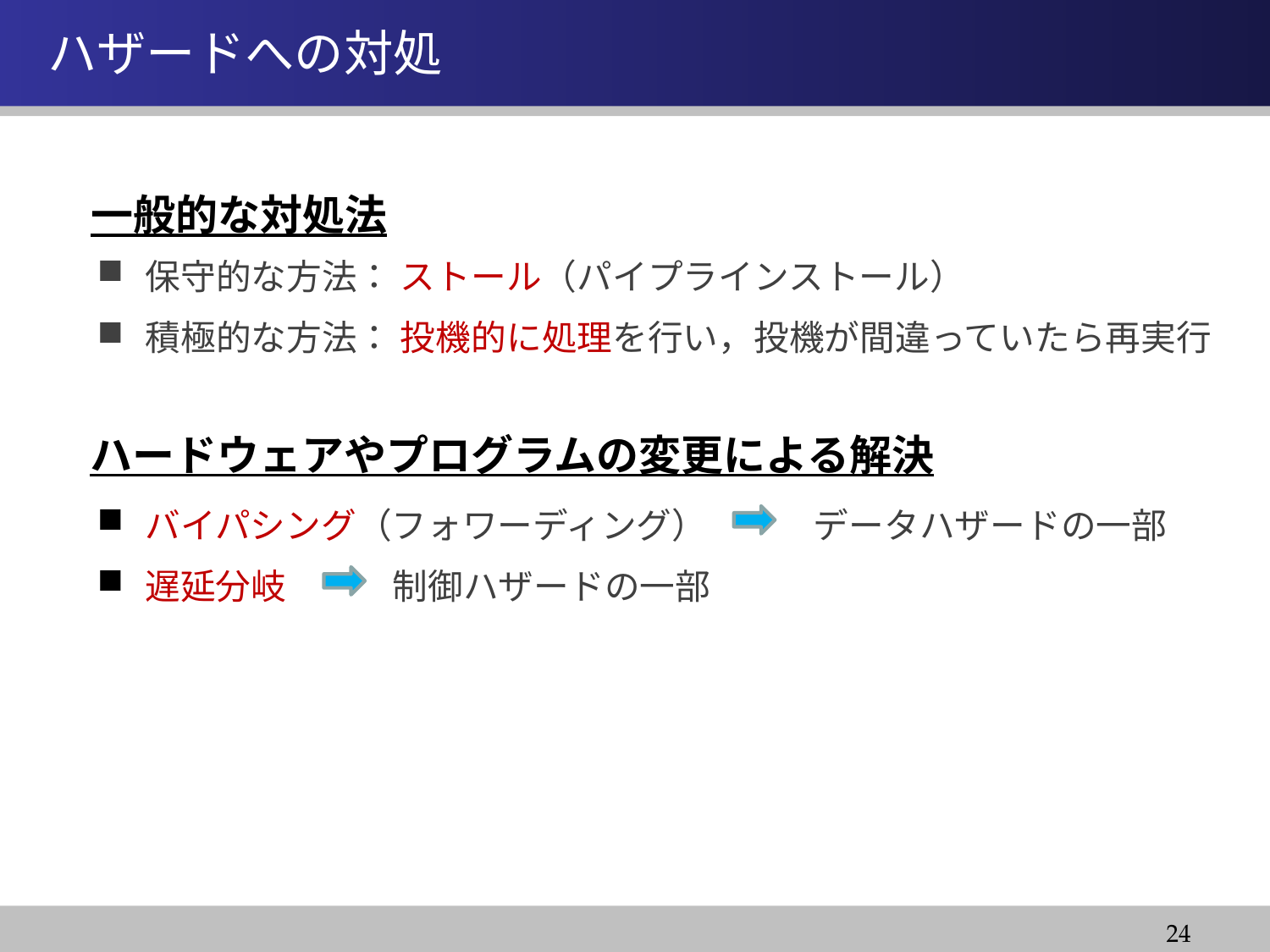

情報システム基盤学基礎１
# ハザードへの対処
一般的な対処法
保守的な方法： ストール（パイプラインストール）
積極的な方法： 投機的に処理を行い，投機が間違っていたら再実行
ハードウェアやプログラムの変更による解決
バイパシング（フォワーディング）　　　データハザードの一部
遅延分岐　　　制御ハザードの一部

24